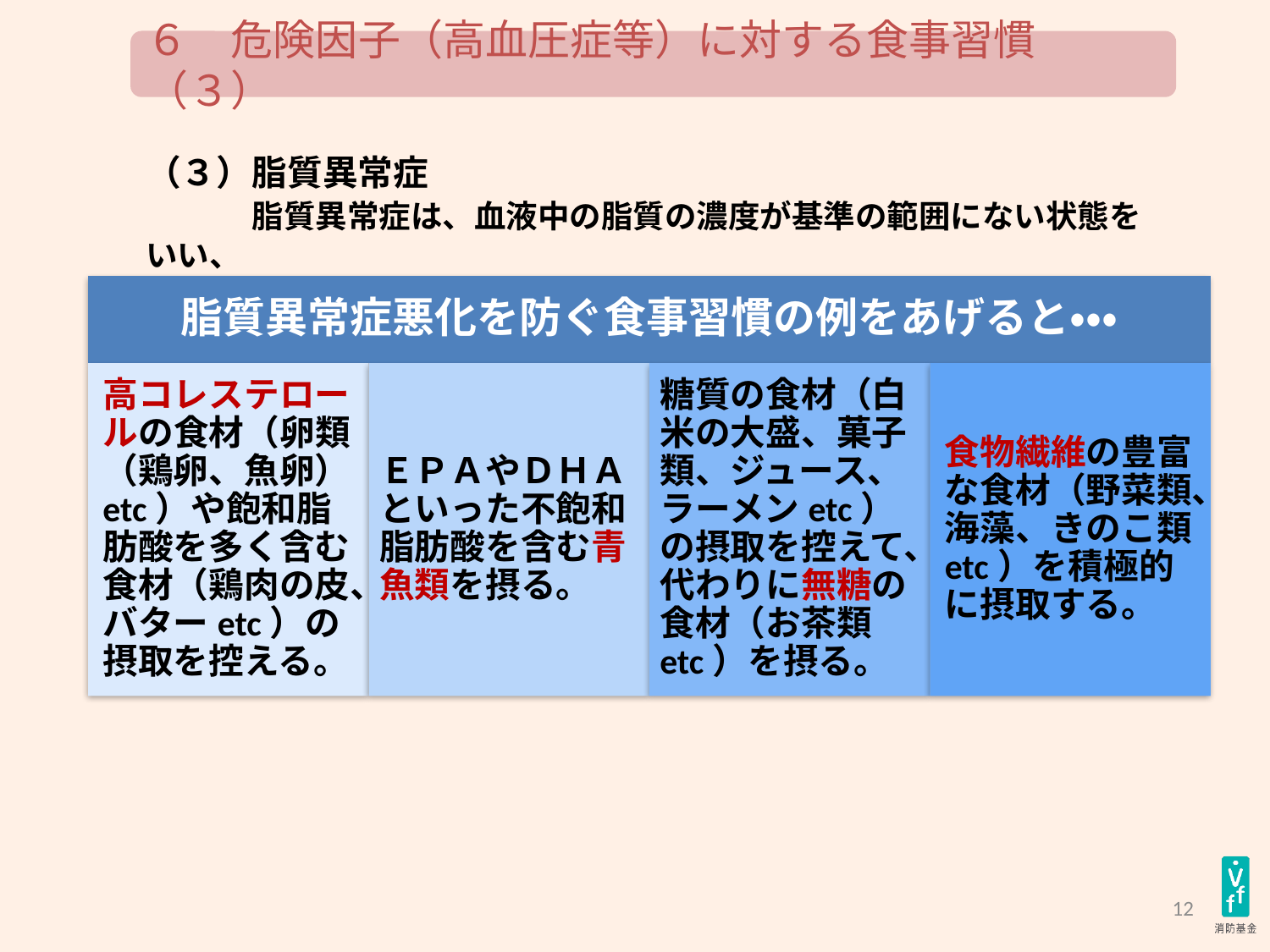

６　危険因子（高血圧症等）に対する食事習慣（３）

（３）脂質異常症
　　　脂質異常症は、血液中の脂質の濃度が基準の範囲にない状態をいい、
　　　 動脈硬化を招き、肝臓にも障害を及ぼします。

脂質異常症悪化を防ぐ食事習慣の例をあげると・・・
高コレステロールの食材（卵類（鶏卵、魚卵）etc）や飽和脂肪酸を多く含む食材（鶏肉の皮、バターetc）の摂取を控える。
ＥＰＡやＤＨＡといった不飽和脂肪酸を含む青魚類を摂る。
糖質の食材（白米の大盛、菓子類、ジュース、ラーメンetc）の摂取を控えて、代わりに無糖の食材（お茶類etc）を摂る。
食物繊維の豊富な食材（野菜類、海藻、きのこ類etc）を積極的に摂取する。
12